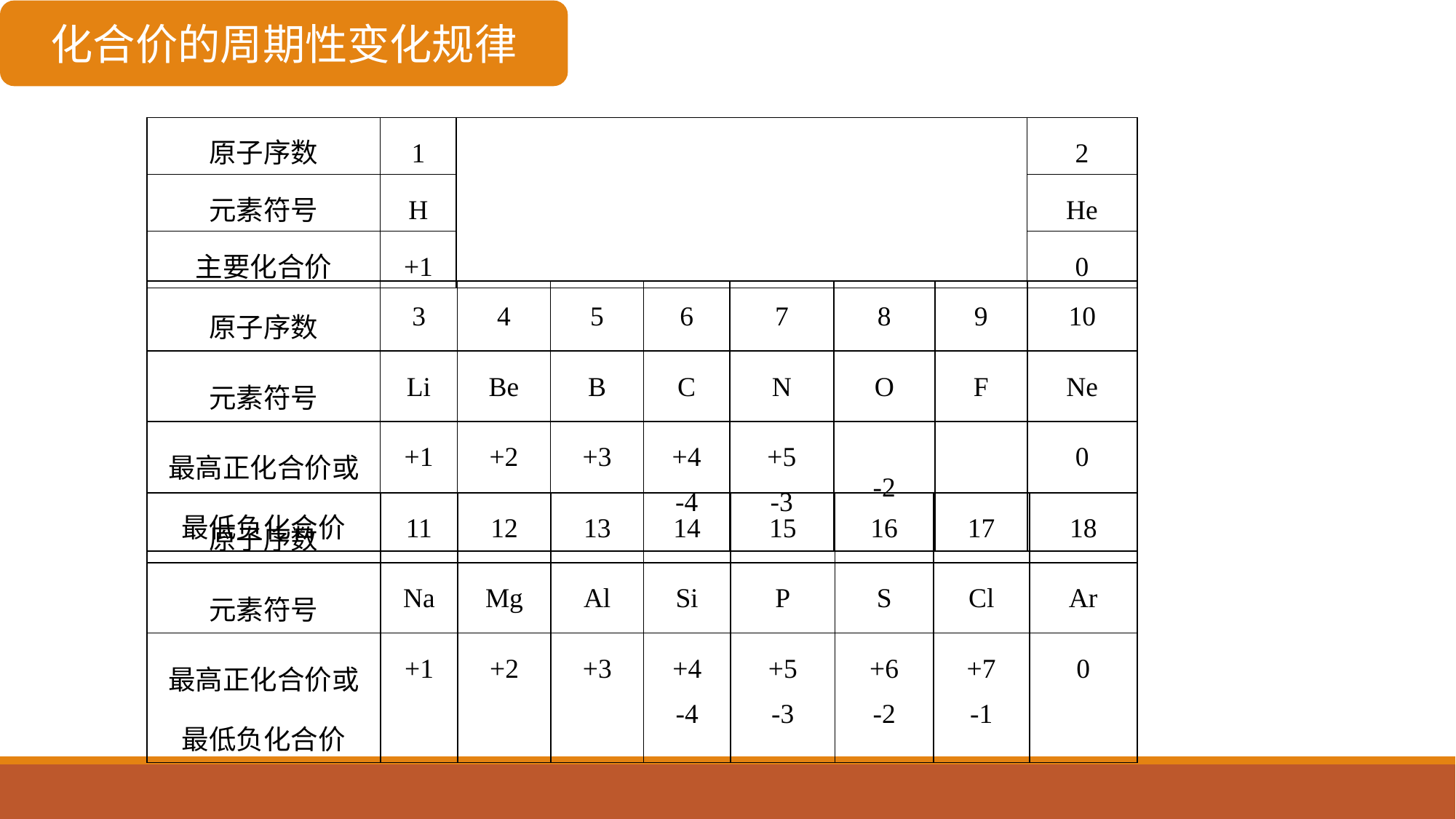

化合价的周期性变化规律
| 原子序数 | 1 |  | 2 |
| --- | --- | --- | --- |
| 元素符号 | H |  | He |
| 主要化合价 | +1 |  | 0 |
| 原子序数 | 3 | 4 | 5 | 6 | 7 | 8 | 9 | 10 |
| --- | --- | --- | --- | --- | --- | --- | --- | --- |
| 元素符号 | Li | Be | B | C | N | O | F | Ne |
| 最高正化合价或最低负化合价 | +1 | +2 | +3 | +4 -4 | +5 -3 | -2 |  | 0 |
| 原子序数 | 11 | 12 | 13 | 14 | 15 | 16 | 17 | 18 |
| --- | --- | --- | --- | --- | --- | --- | --- | --- |
| 元素符号 | Na | Mg | Al | Si | P | S | Cl | Ar |
| 最高正化合价或最低负化合价 | +1 | +2 | +3 | +4 -4 | +5 -3 | +6 -2 | +7 -1 | 0 |